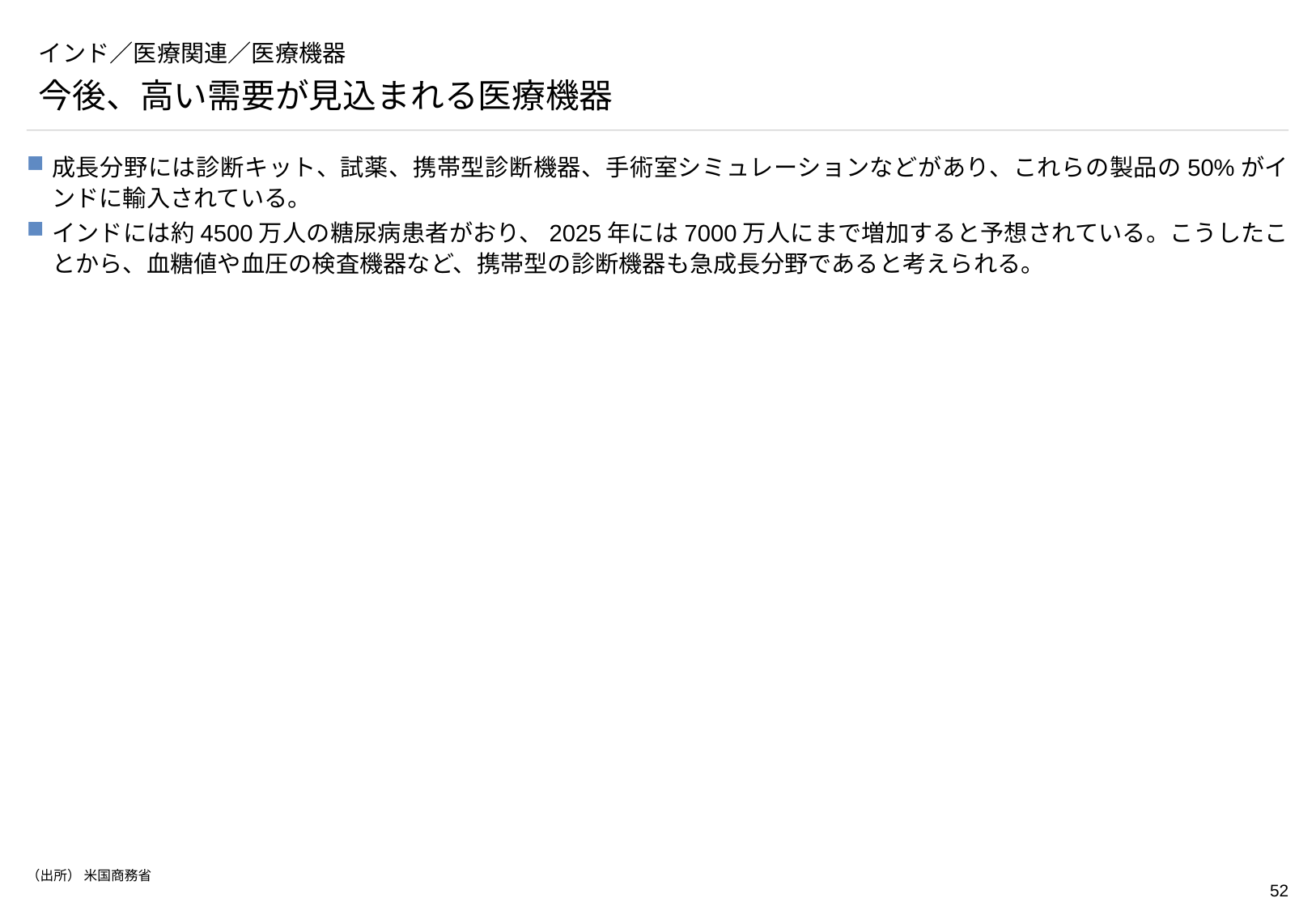

# インド／医療関連／医療機器
今後、高い需要が見込まれる医療機器
成長分野には診断キット、試薬、携帯型診断機器、手術室シミュレーションなどがあり、これらの製品の50%がインドに輸入されている。
インドには約4500万人の糖尿病患者がおり、2025年には7000万人にまで増加すると予想されている。こうしたことから、血糖値や血圧の検査機器など、携帯型の診断機器も急成長分野であると考えられる。
（出所） 米国商務省